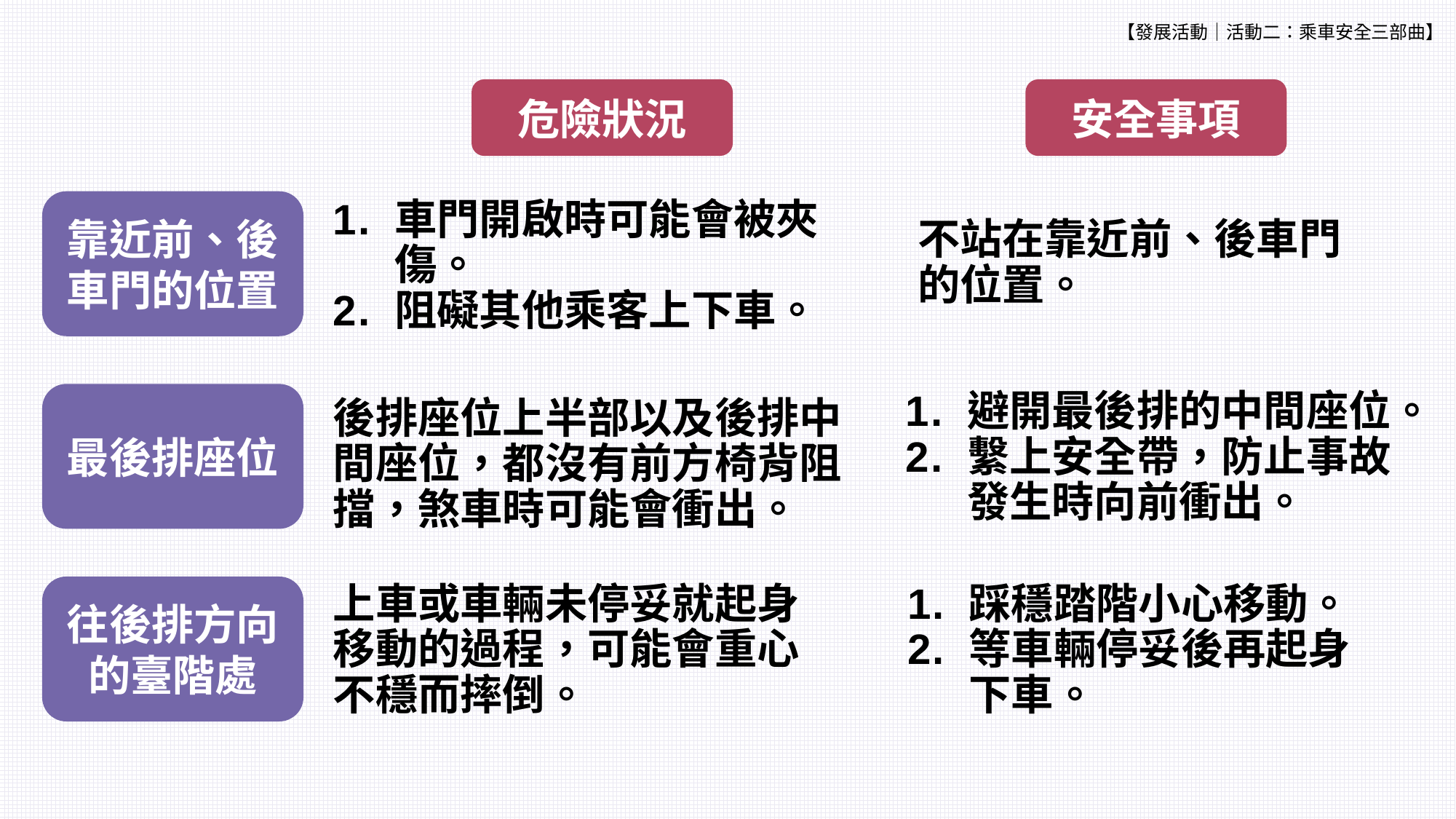

【發展活動│活動二：乘車安全三部曲】
危險狀況
安全事項
靠近前、後車門的位置
車門開啟時可能會被夾傷。
阻礙其他乘客上下車。
不站在靠近前、後車門的位置。
最後排座位
避開最後排的中間座位。
繫上安全帶，防止事故發生時向前衝出。
後排座位上半部以及後排中間座位，都沒有前方椅背阻擋，煞車時可能會衝出。
往後排方向的臺階處
上車或車輛未停妥就起身移動的過程，可能會重心不穩而摔倒。
踩穩踏階小心移動。
等車輛停妥後再起身下車。